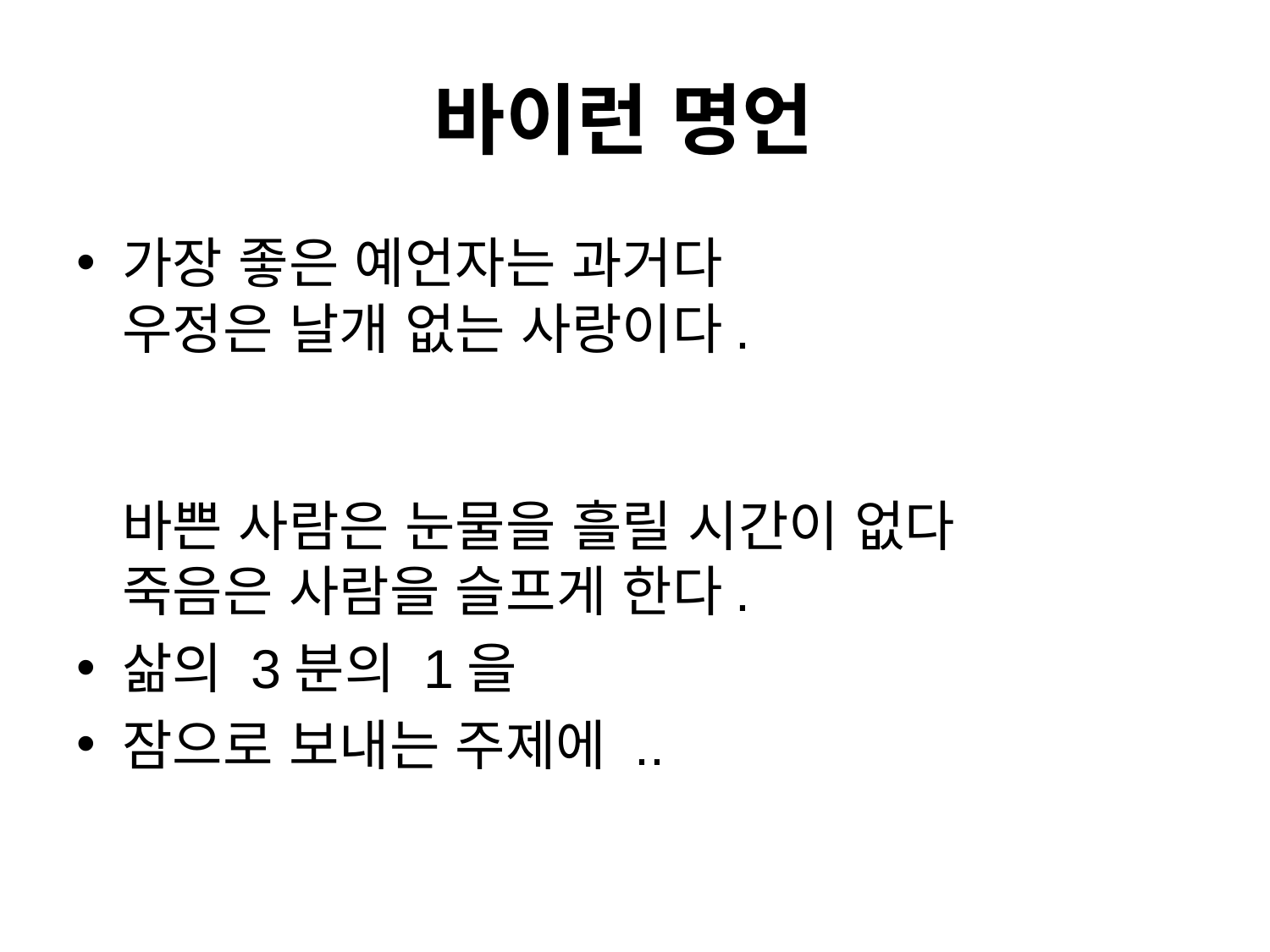

# 바이런 명언
가장 좋은 예언자는 과거다
우정은 날개 없는 사랑이다.
바쁜 사람은 눈물을 흘릴 시간이 없다
죽음은 사람을 슬프게 한다.
삶의 3분의 1을
잠으로 보내는 주제에 ..